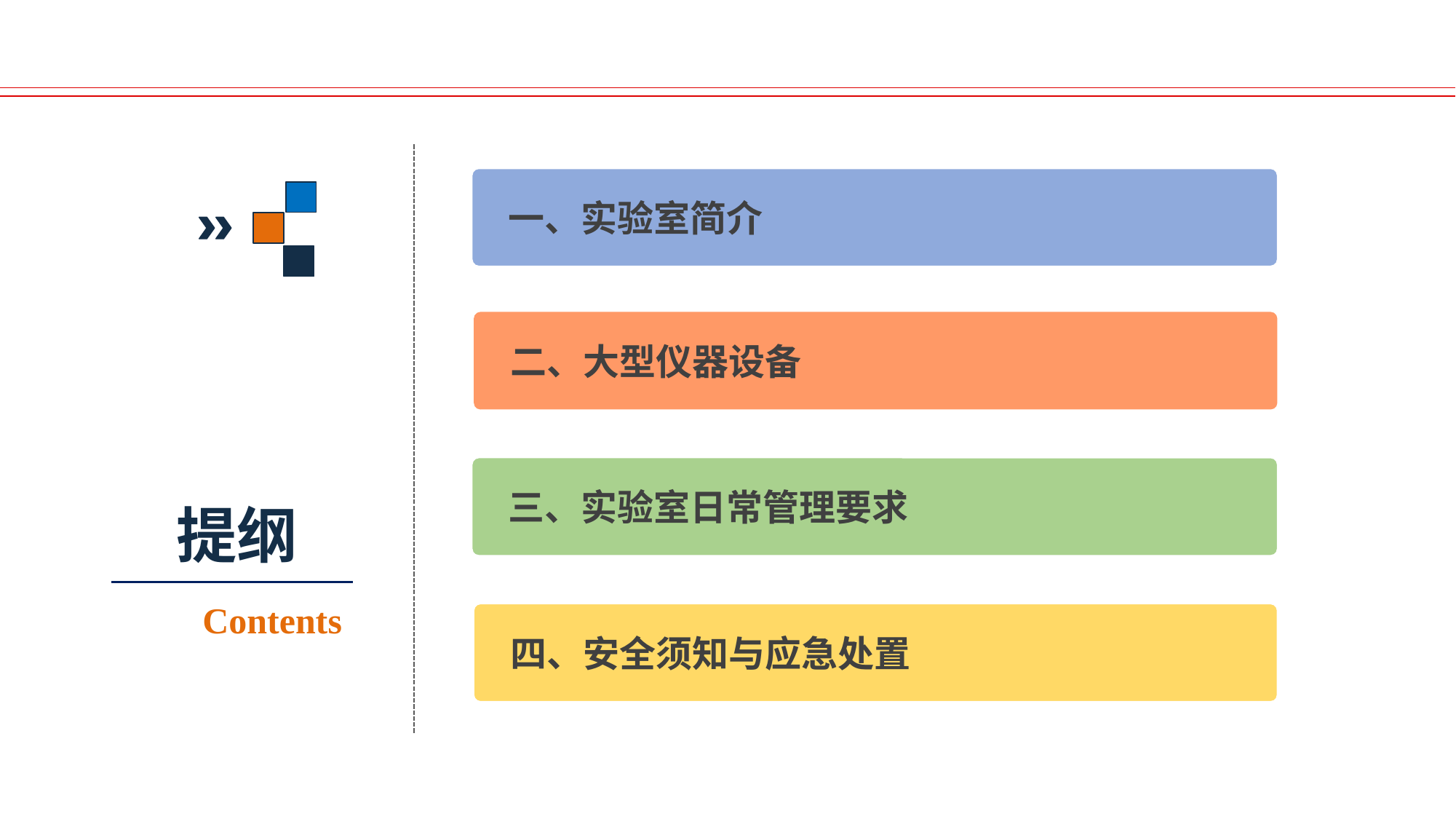

一、实验室简介

二、大型仪器设备
三、实验室日常管理要求
提纲
Contents
四、安全须知与应急处置